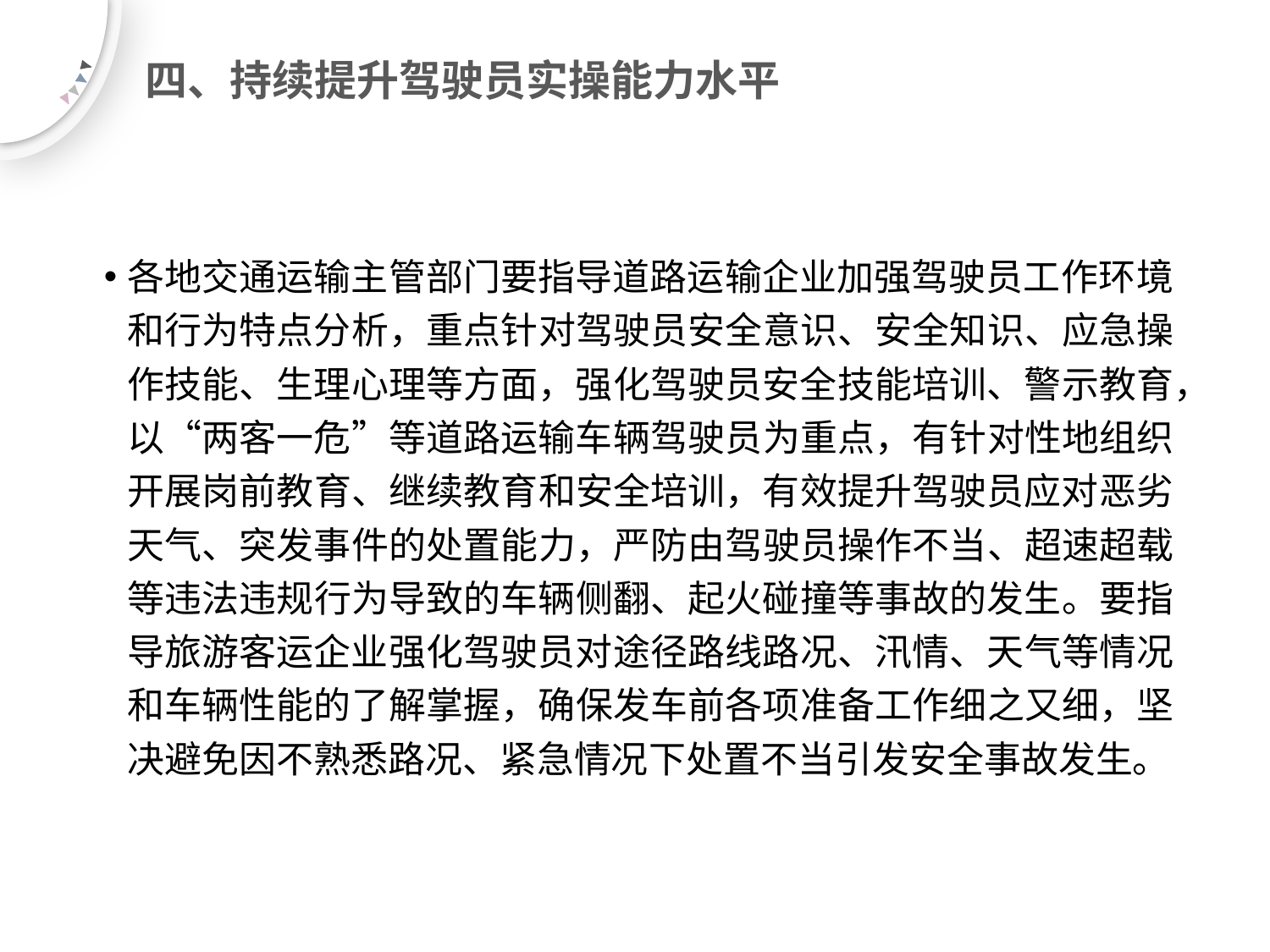

# 四、持续提升驾驶员实操能力水平
各地交通运输主管部门要指导道路运输企业加强驾驶员工作环境和行为特点分析，重点针对驾驶员安全意识、安全知识、应急操作技能、生理心理等方面，强化驾驶员安全技能培训、警示教育，以“两客一危”等道路运输车辆驾驶员为重点，有针对性地组织开展岗前教育、继续教育和安全培训，有效提升驾驶员应对恶劣天气、突发事件的处置能力，严防由驾驶员操作不当、超速超载等违法违规行为导致的车辆侧翻、起火碰撞等事故的发生。要指导旅游客运企业强化驾驶员对途径路线路况、汛情、天气等情况和车辆性能的了解掌握，确保发车前各项准备工作细之又细，坚决避免因不熟悉路况、紧急情况下处置不当引发安全事故发生。